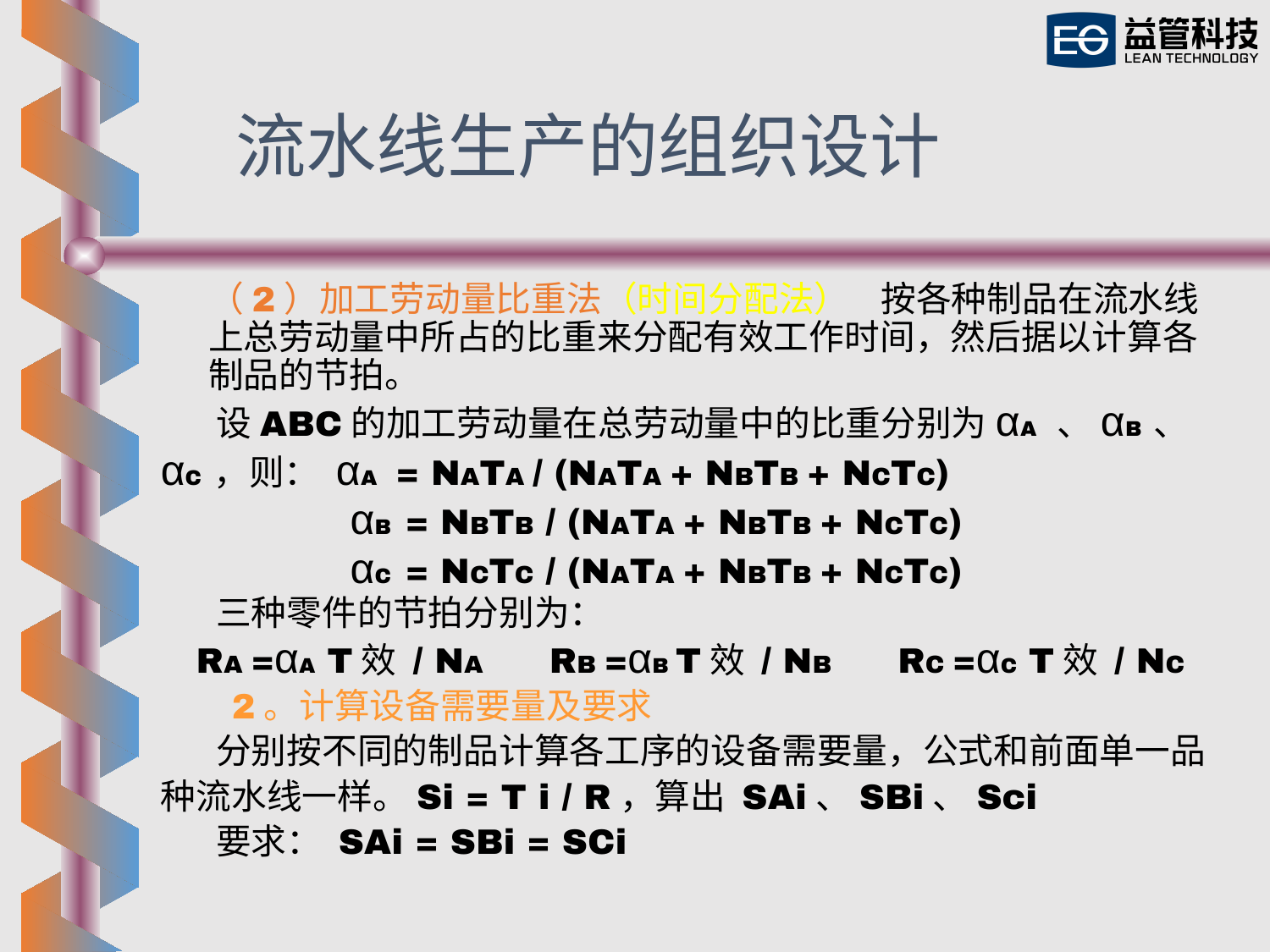

流水线生产的组织设计
     （2）加工劳动量比重法（时间分配法）    按各种制品在流水线上总劳动量中所占的比重来分配有效工作时间，然后据以计算各制品的节拍。
      设ABC的加工劳动量在总劳动量中的比重分别为αA 、αB 、
αC ，则： αA  = NATA / (NATA + NBTB + NCTC)
                αB  = NBTB / (NATA + NBTB + NCTC)
                αC  = NCTC / (NATA + NBTB + NCTC)
      三种零件的节拍分别为：
   RA =αA T效 / NA        RB =αB T效 / NB        RC =αC T效 / NC
      2。计算设备需要量及要求
      分别按不同的制品计算各工序的设备需要量，公式和前面单一品
种流水线一样。Si = T i / R，算出 SAi、SBi、Sci
      要求： SAi = SBi = SCi
18